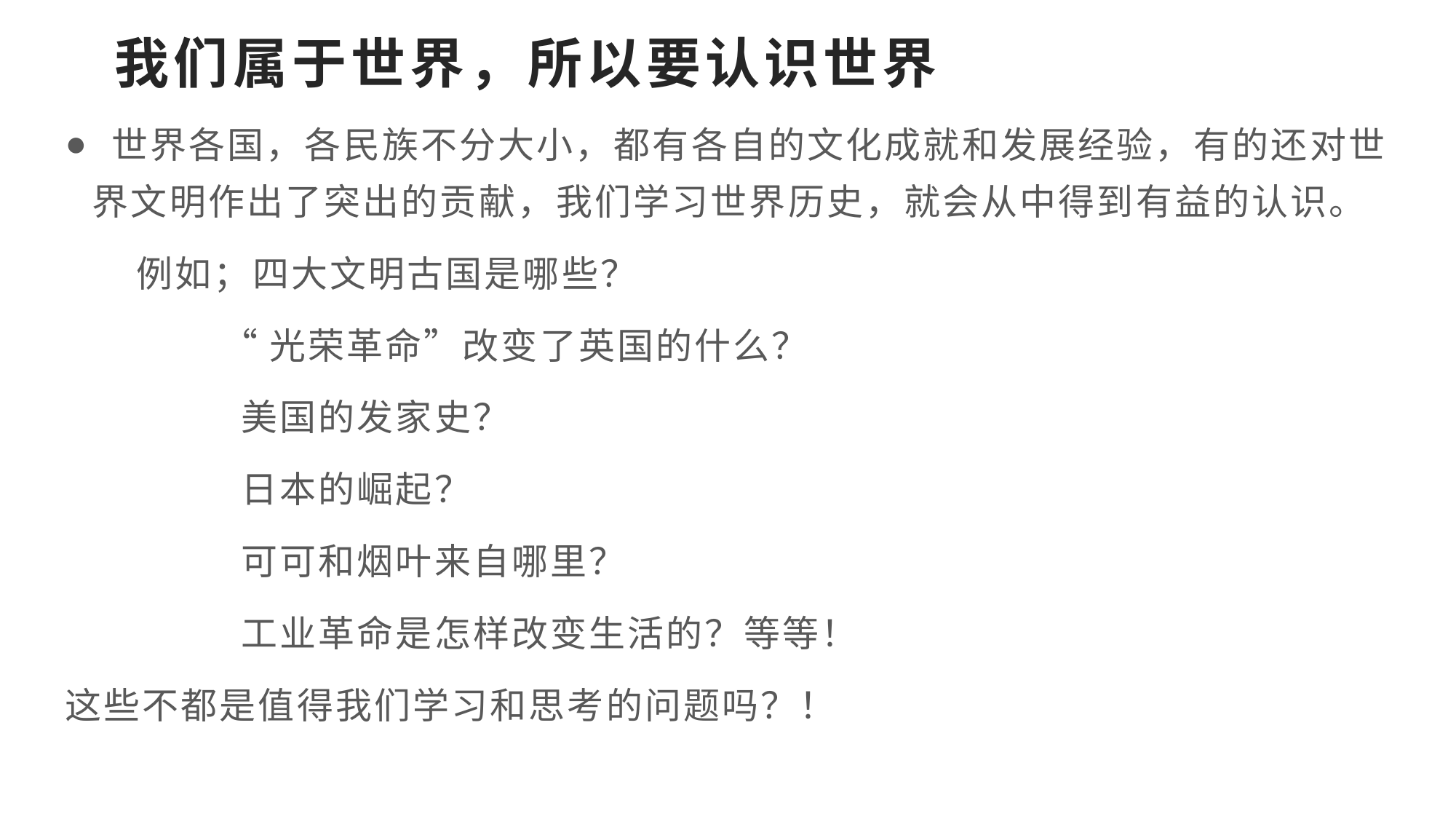

# 我们属于世界，所以要认识世界
 世界各国，各民族不分大小，都有各自的文化成就和发展经验，有的还对世界文明作出了突出的贡献，我们学习世界历史，就会从中得到有益的认识。
      例如；四大文明古国是哪些？
               “光荣革命”改变了英国的什么？
                美国的发家史？
                日本的崛起？
                可可和烟叶来自哪里？
                工业革命是怎样改变生活的？等等！
这些不都是值得我们学习和思考的问题吗？！